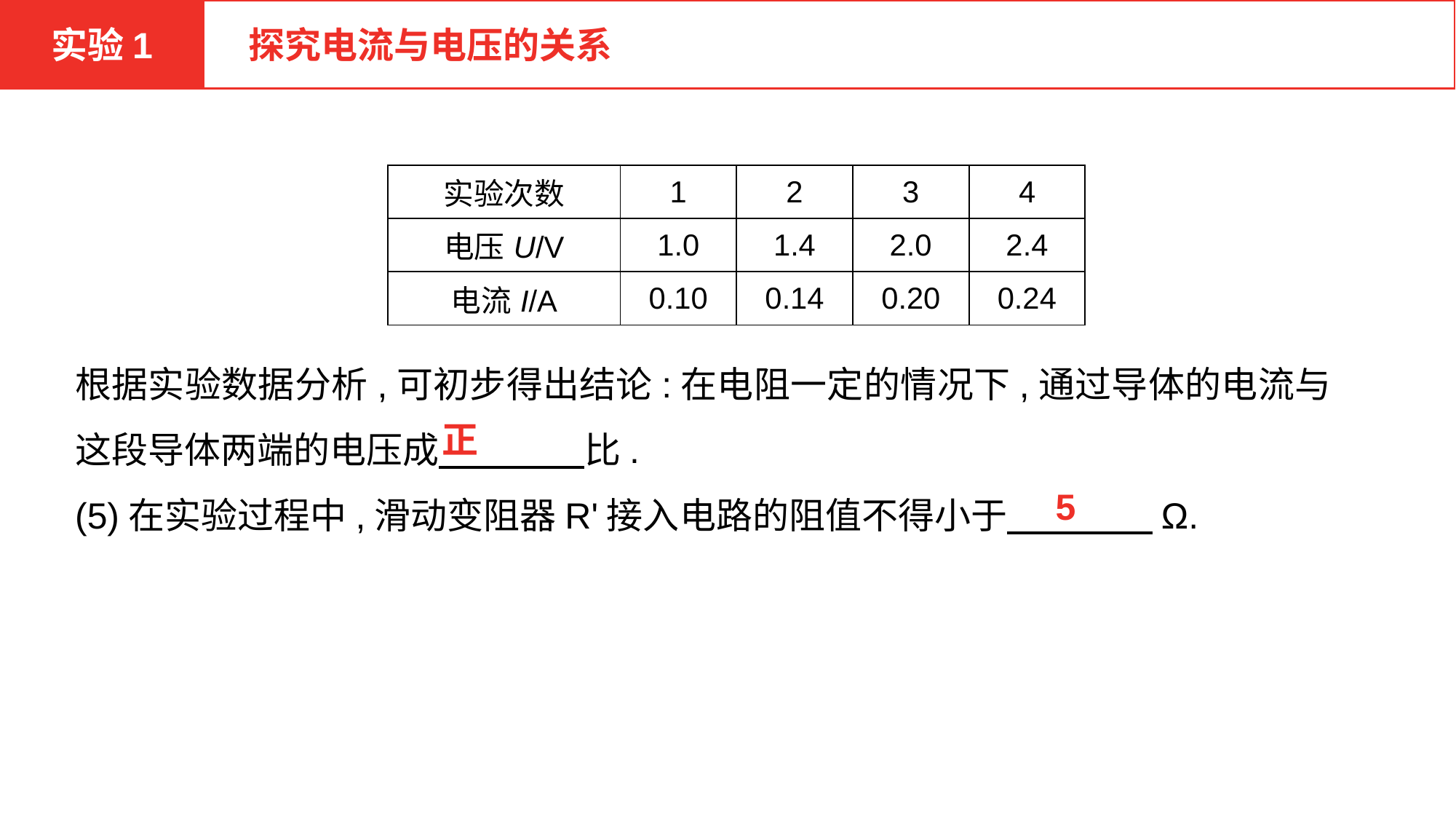

实验1
  探究电流与电压的关系
| 实验次数 | 1 | 2 | 3 | 4 |
| --- | --- | --- | --- | --- |
| 电压U/V | 1.0 | 1.4 | 2.0 | 2.4 |
| 电流I/A | 0.10 | 0.14 | 0.20 | 0.24 |
根据实验数据分析,可初步得出结论:在电阻一定的情况下,通过导体的电流与这段导体两端的电压成　　　　比.
(5)在实验过程中,滑动变阻器R'接入电路的阻值不得小于　　　　Ω.
正
5